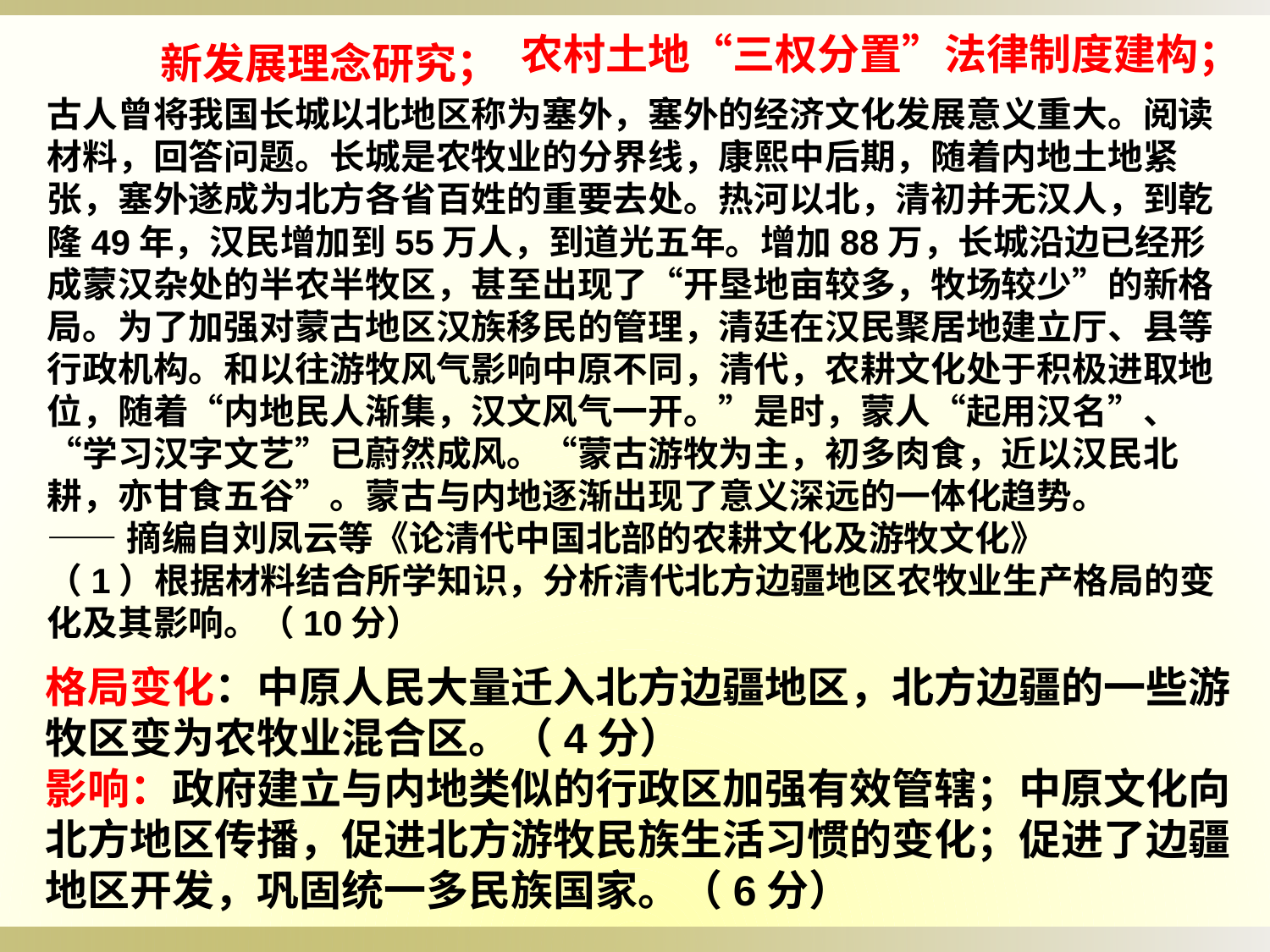

农村土地“三权分置”法律制度建构；
新发展理念研究；
古人曾将我国长城以北地区称为塞外，塞外的经济文化发展意义重大。阅读材料，回答问题。长城是农牧业的分界线，康熙中后期，随着内地土地紧张，塞外遂成为北方各省百姓的重要去处。热河以北，清初并无汉人，到乾隆49年，汉民增加到55万人，到道光五年。增加88万，长城沿边已经形成蒙汉杂处的半农半牧区，甚至出现了“开垦地亩较多，牧场较少”的新格局。为了加强对蒙古地区汉族移民的管理，清廷在汉民聚居地建立厅、县等行政机构。和以往游牧风气影响中原不同，清代，农耕文化处于积极进取地位，随着“内地民人渐集，汉文风气一开。”是时，蒙人“起用汉名”、“学习汉字文艺”已蔚然成风。“蒙古游牧为主，初多肉食，近以汉民北耕，亦甘食五谷”。蒙古与内地逐渐出现了意义深远的一体化趋势。
——摘编自刘凤云等《论清代中国北部的农耕文化及游牧文化》
（1）根据材料结合所学知识，分析清代北方边疆地区农牧业生产格局的变化及其影响。（10分）
格局变化：中原人民大量迁入北方边疆地区，北方边疆的一些游牧区变为农牧业混合区。（4分）
影响：政府建立与内地类似的行政区加强有效管辖；中原文化向北方地区传播，促进北方游牧民族生活习惯的变化；促进了边疆地区开发，巩固统一多民族国家。（6分）